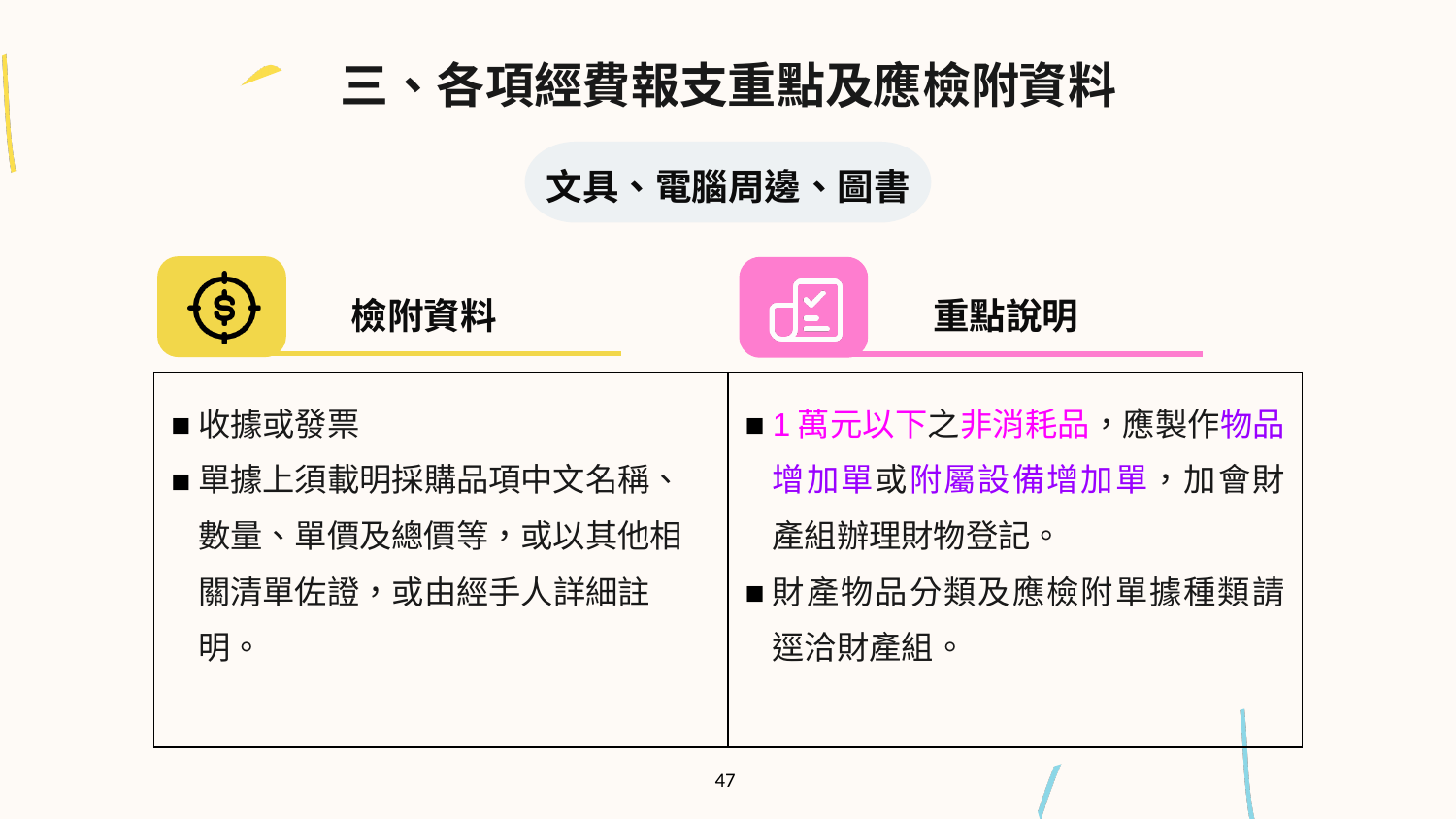

三、各項經費報支重點及應檢附資料

文具、電腦周邊、圖書

檢附資料
重點說明

| 收據或發票 單據上須載明採購品項中文名稱、數量、單價及總價等，或以其他相關清單佐證，或由經手人詳細註明。 | 1萬元以下之非消耗品，應製作物品增加單或附屬設備增加單，加會財產組辦理財物登記。 財產物品分類及應檢附單據種類請逕洽財產組。 |
| --- | --- |

47